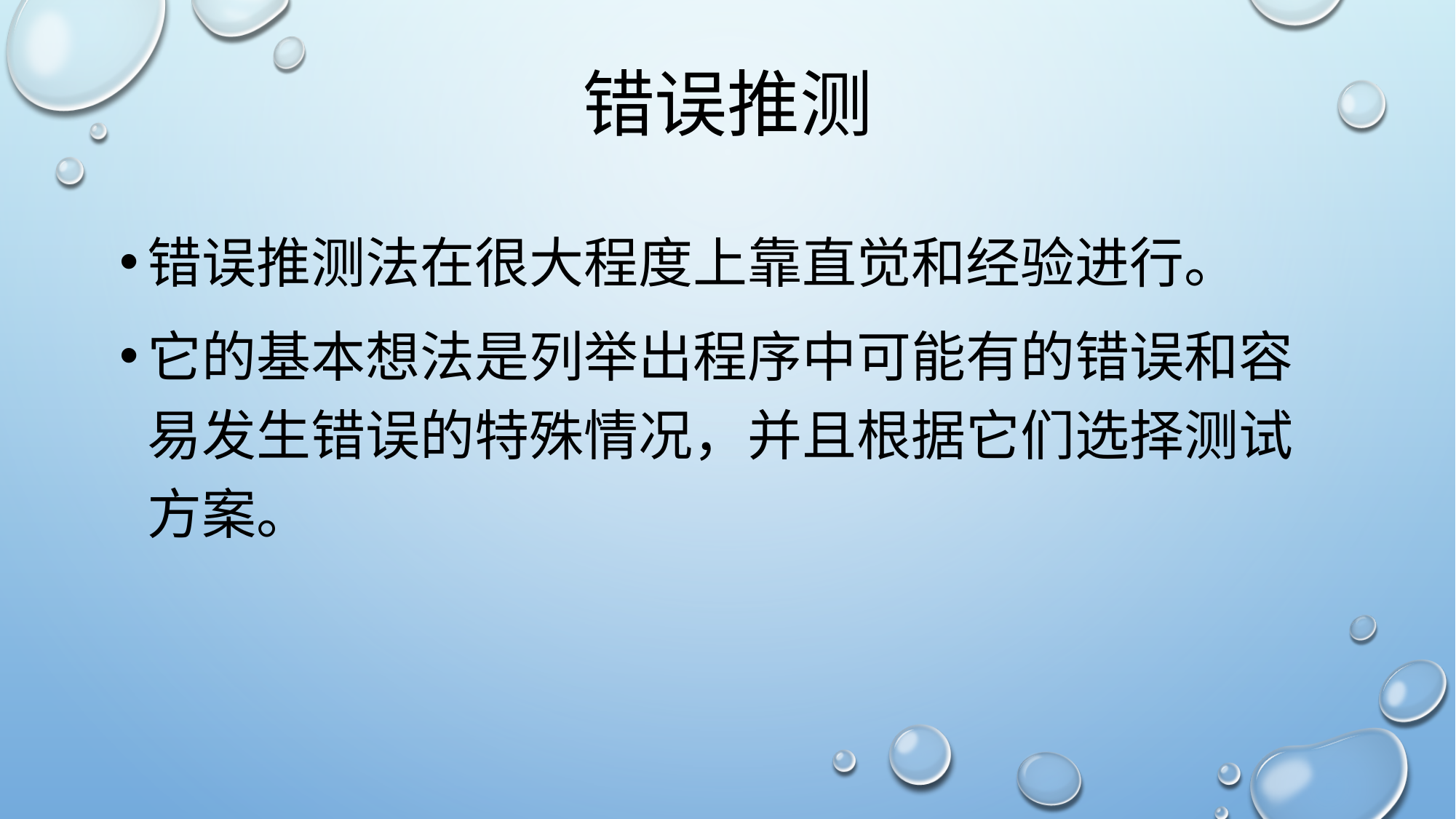

# 错误推测
错误推测法在很大程度上靠直觉和经验进行。
它的基本想法是列举出程序中可能有的错误和容易发生错误的特殊情况，并且根据它们选择测试方案。